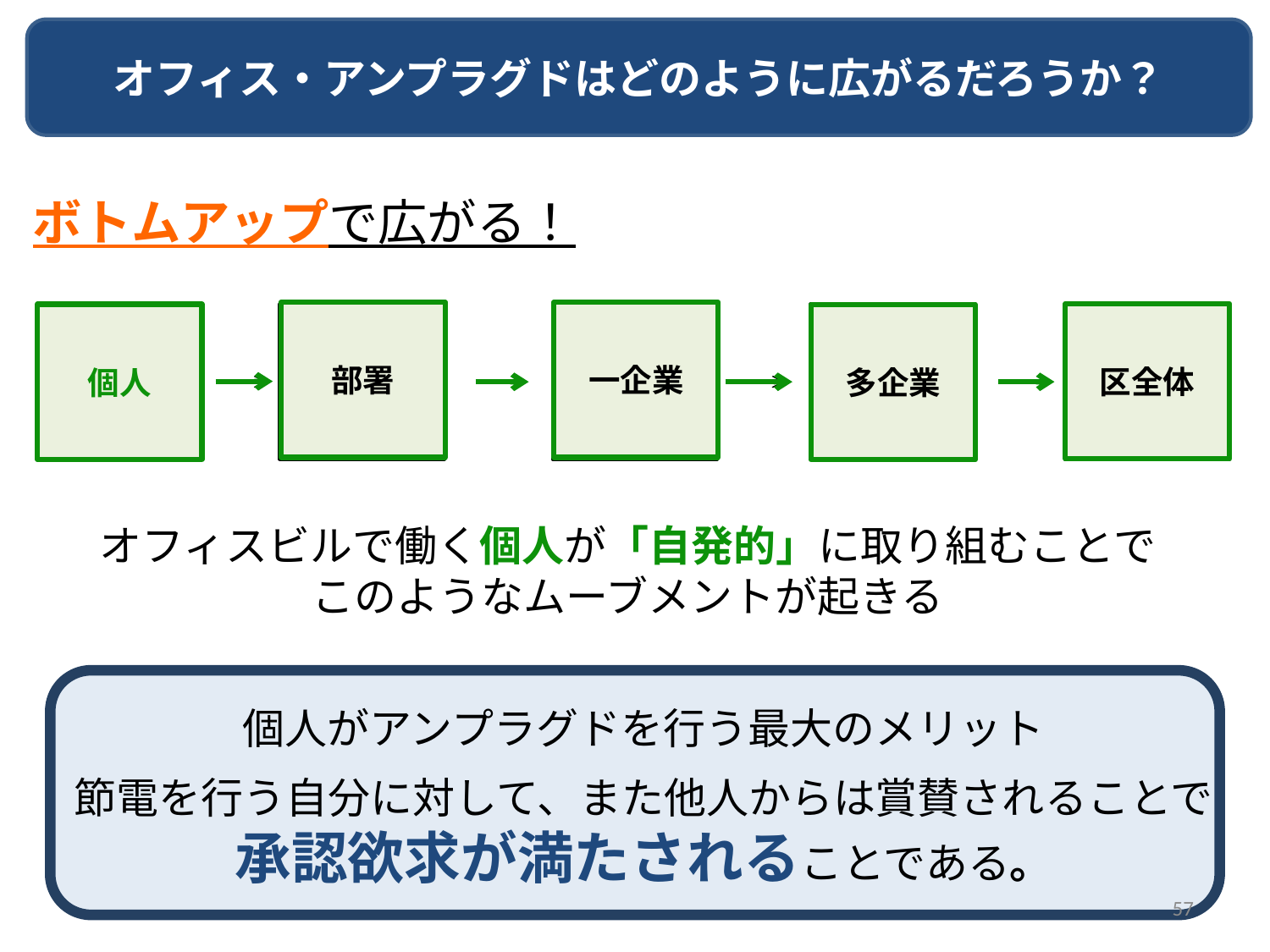

オフィス・アンプラグドはどのように広がるだろうか？
ボトムアップで広がる！
部署
一企業
区全体
個人
部署
一企業
多企業
区全体
多企業
オフィスビルで働く個人が「自発的」に取り組むことで
このようなムーブメントが起きる

個人がアンプラグドを行う最大のメリット

節電を行う自分に対して、また他人からは賞賛されることで
承認欲求が満たされることである。

57